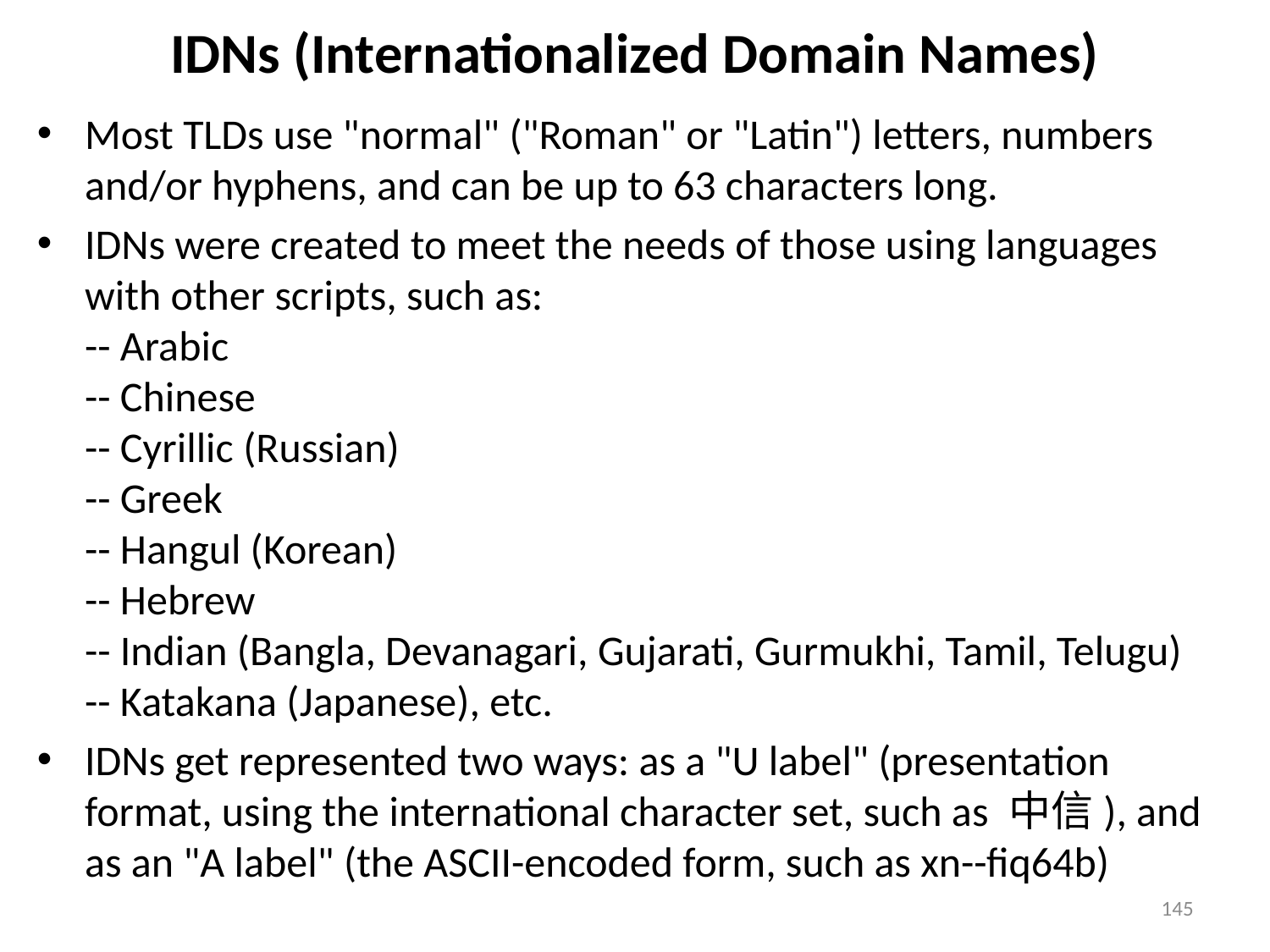

# IDNs (Internationalized Domain Names)
Most TLDs use "normal" ("Roman" or "Latin") letters, numbers
and/or hyphens, and can be up to 63 characters long.
IDNs were created to meet the needs of those using languages with other scripts, such as:
-- Arabic
-- Chinese
-- Cyrillic (Russian)
-- Greek
-- Hangul (Korean)
-- Hebrew
-- Indian (Bangla, Devanagari, Gujarati, Gurmukhi, Tamil, Telugu)
-- Katakana (Japanese), etc.
IDNs get represented two ways: as a "U label" (presentation format, using the international character set, such as 中信), and as an "A label" (the ASCII-encoded form, such as xn--fiq64b)
145